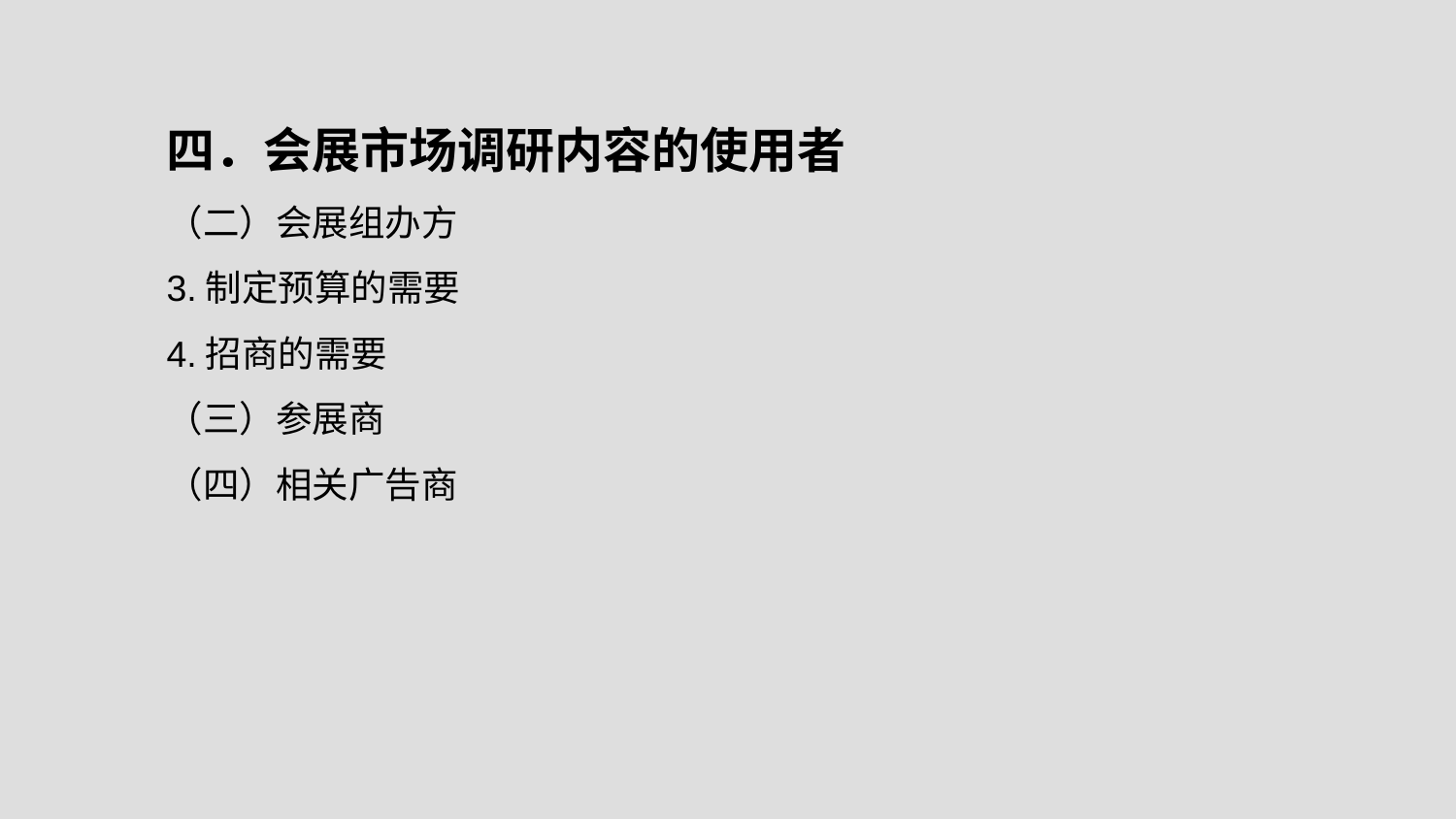

四．会展市场调研内容的使用者
（二）会展组办方
3.制定预算的需要
4.招商的需要
（三）参展商
（四）相关广告商